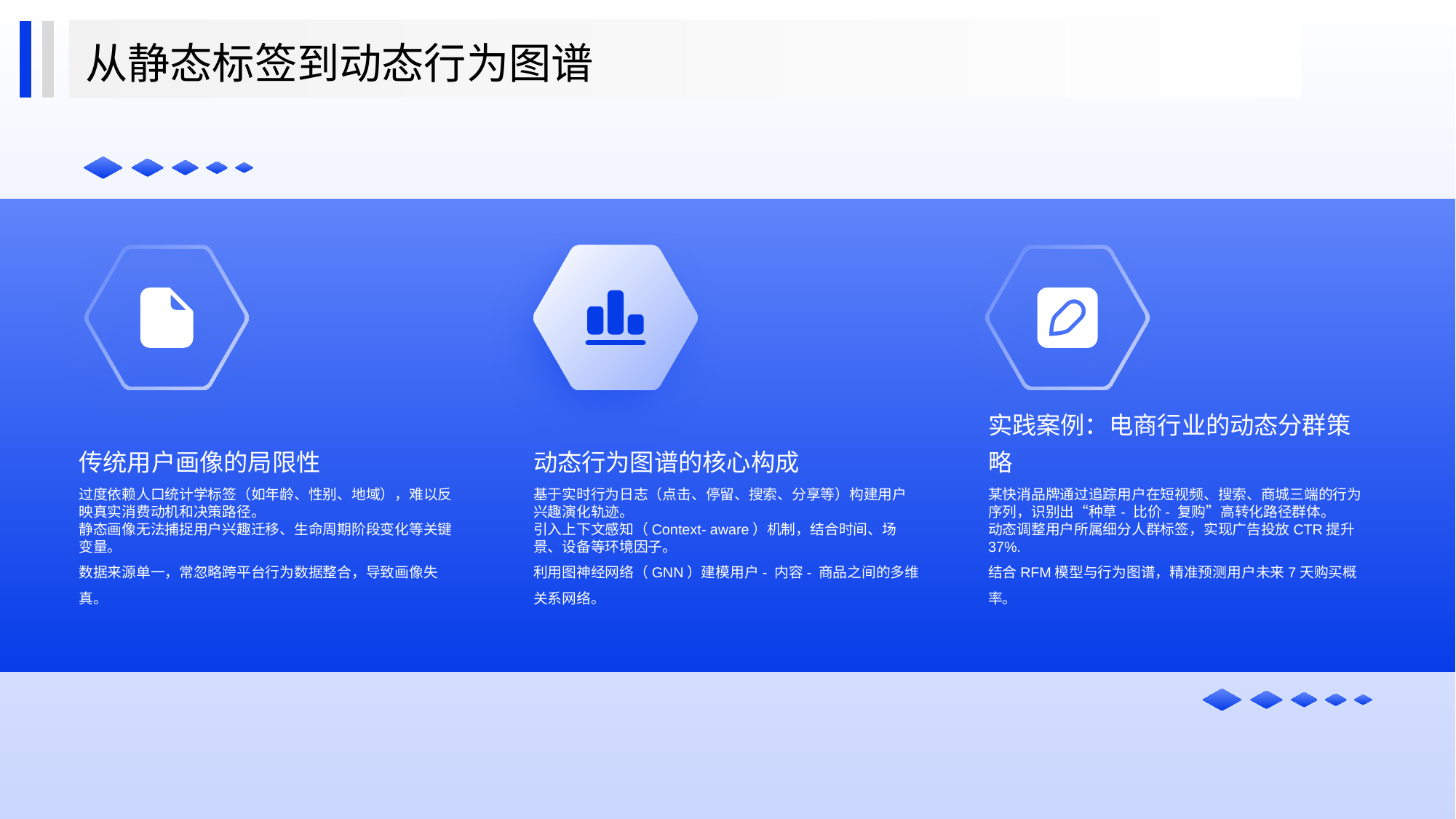

从静态标签到动态行为图谱

传统用户画像的局限性
动态行为图谱的核心构成
实践案例：电商行业的动态分群策略
过度依赖人口统计学标签（如年龄、性别、地域），难以反映真实消费动机和决策路径。
静态画像无法捕捉用户兴趣迁移、生命周期阶段变化等关键变量。
数据来源单一，常忽略跨平台行为数据整合，导致画像失真。
基于实时行为日志（点击、停留、搜索、分享等）构建用户兴趣演化轨迹。
引入上下文感知（Context- aware）机制，结合时间、场景、设备等环境因子。
利用图神经网络（GNN）建模用户- 内容- 商品之间的多维关系网络。
某快消品牌通过追踪用户在短视频、搜索、商城三端的行为序列，识别出“种草- 比价- 复购”高转化路径群体。
动态调整用户所属细分人群标签，实现广告投放CTR提升37%.
结合RFM模型与行为图谱，精准预测用户未来7天购买概率。